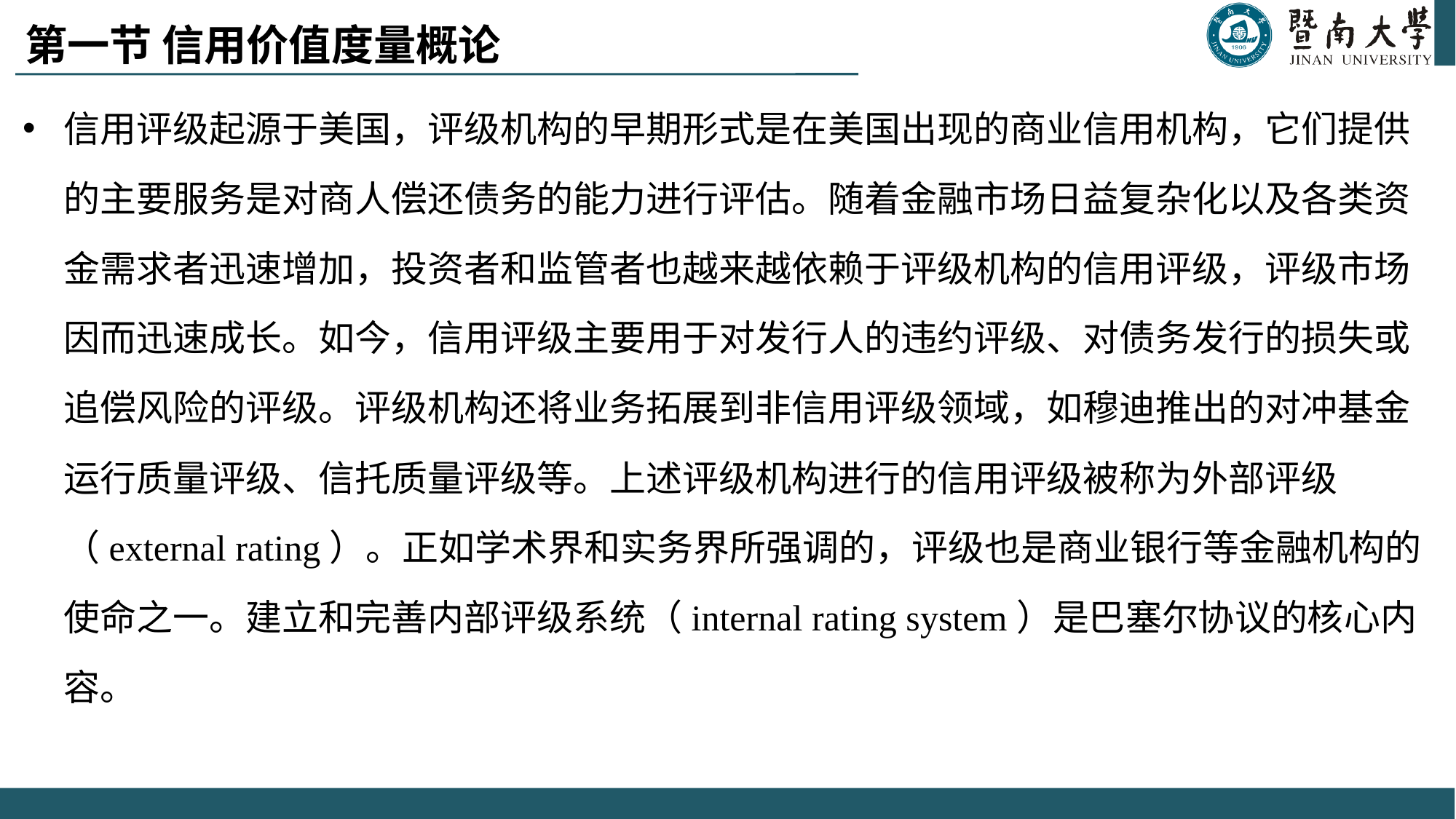

# 第一节 信用价值度量概论
信用评级起源于美国，评级机构的早期形式是在美国出现的商业信用机构，它们提供的主要服务是对商人偿还债务的能力进行评估。随着金融市场日益复杂化以及各类资金需求者迅速增加，投资者和监管者也越来越依赖于评级机构的信用评级，评级市场因而迅速成长。如今，信用评级主要用于对发行人的违约评级、对债务发行的损失或追偿风险的评级。评级机构还将业务拓展到非信用评级领域，如穆迪推出的对冲基金运行质量评级、信托质量评级等。上述评级机构进行的信用评级被称为外部评级（external rating）。正如学术界和实务界所强调的，评级也是商业银行等金融机构的使命之一。建立和完善内部评级系统（internal rating system）是巴塞尔协议的核心内容。